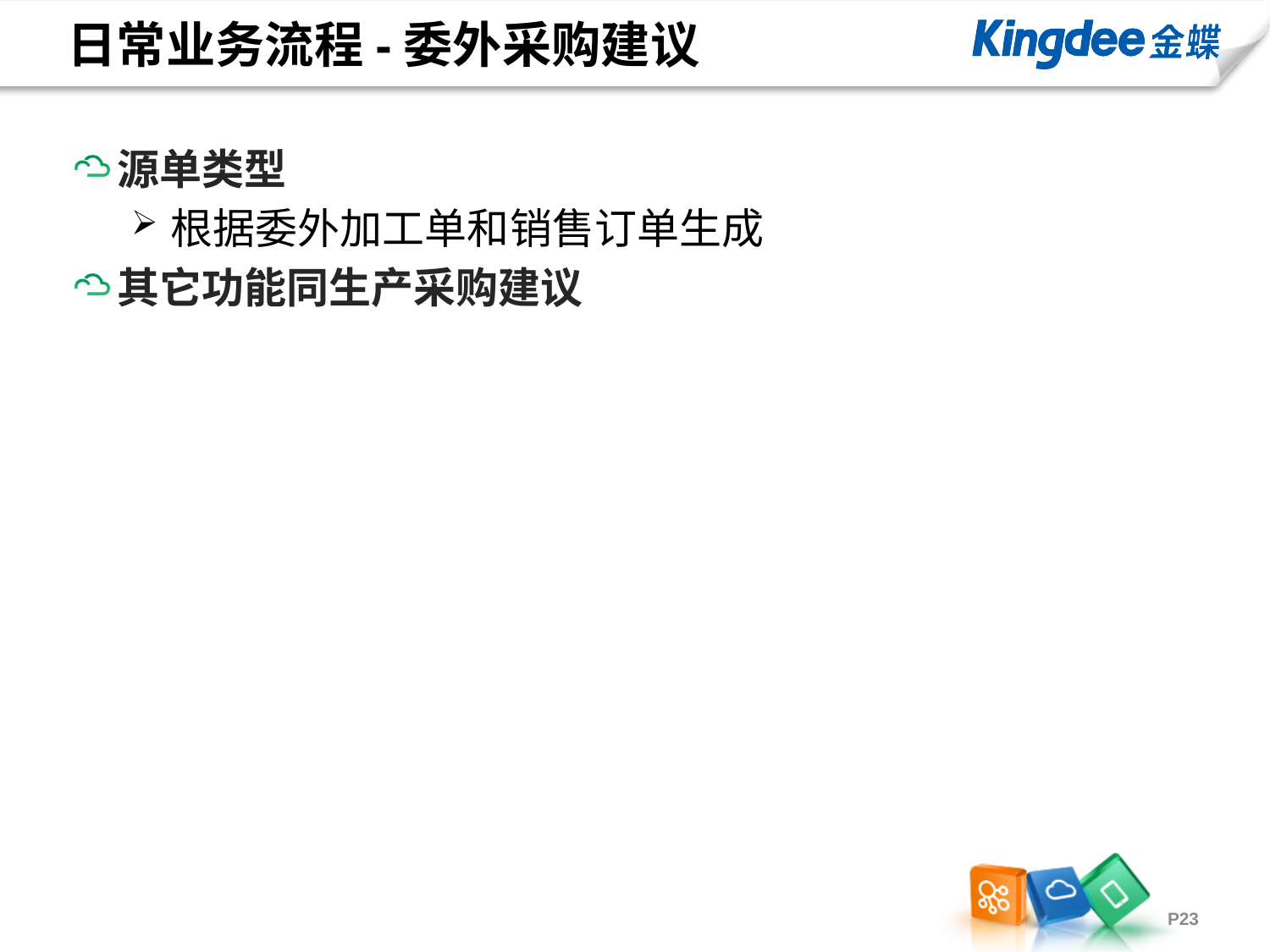

# 日常业务流程-委外采购建议
源单类型
根据委外加工单和销售订单生成
其它功能同生产采购建议